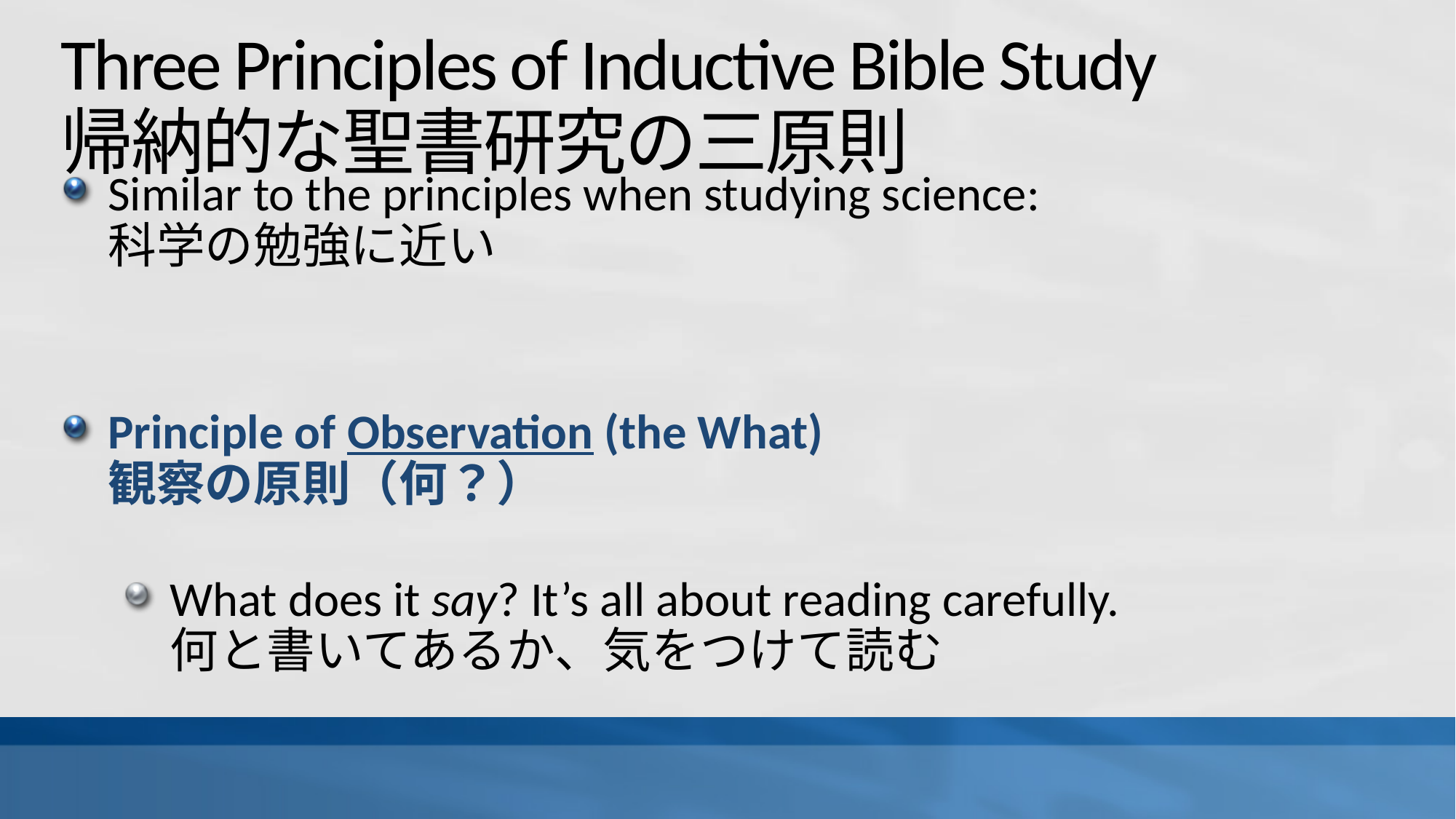

# Three Principles of Inductive Bible Study 帰納的な聖書研究の三原則
Similar to the principles when studying science:
科学の勉強に近い

Principle of Observation (the What)
観察の原則（何？）
What does it say? It’s all about reading carefully.
何と書いてあるか、気をつけて読む